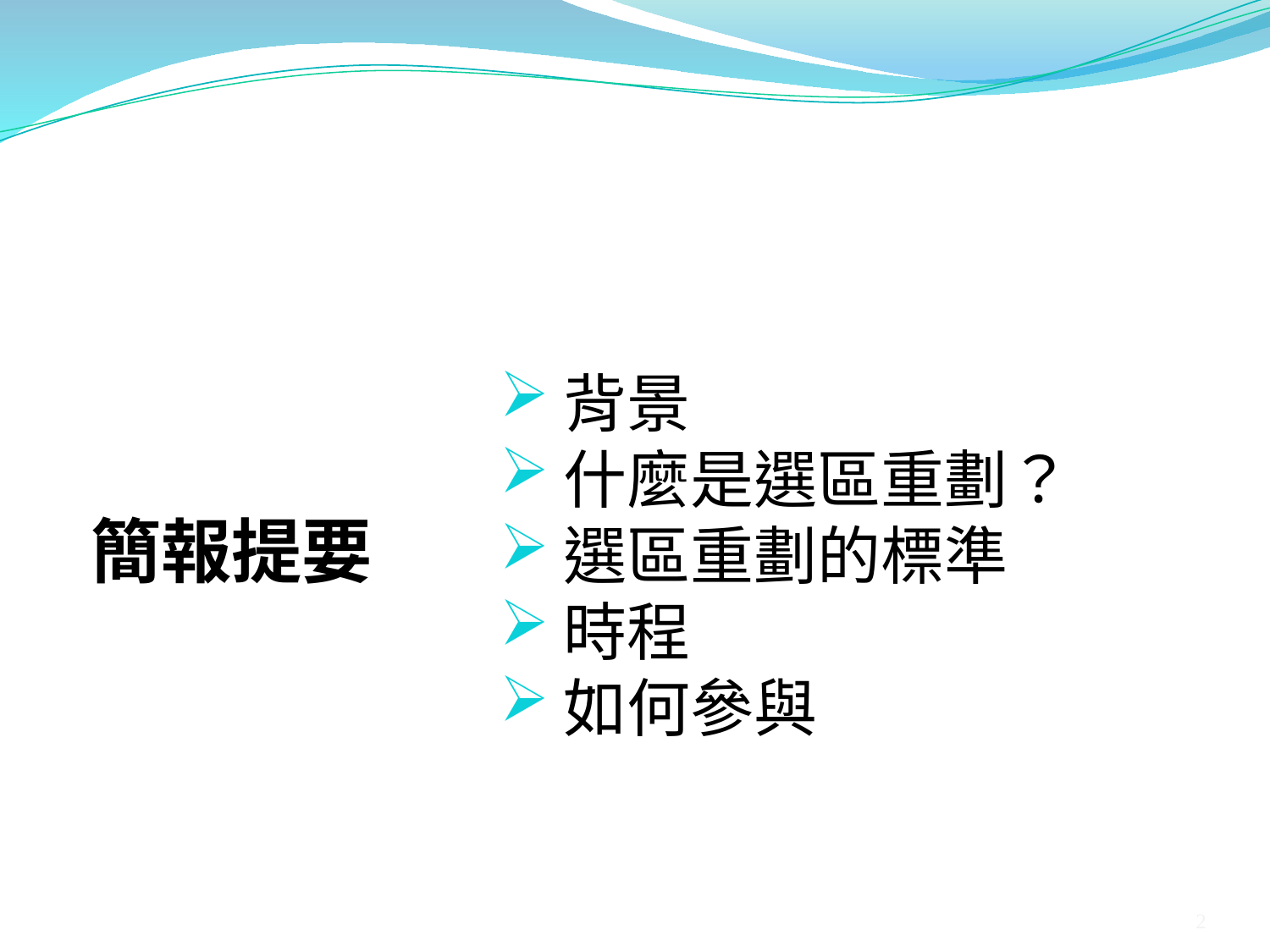

背景
什麼是選區重劃？
選區重劃的標準
時程
如何參與
簡報提要
2